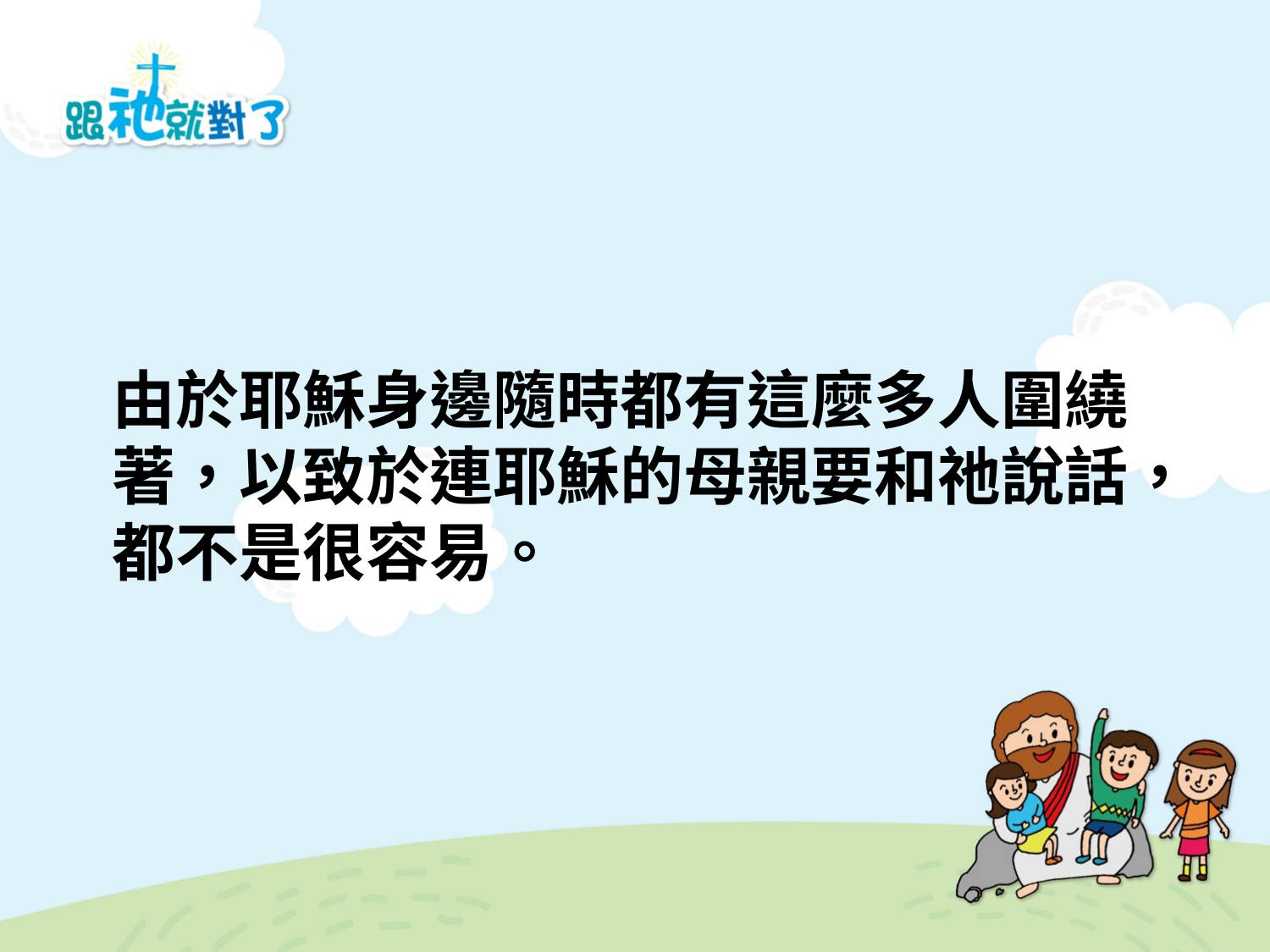

由於耶穌身邊隨時都有這麼多人圍繞著，以致於連耶穌的母親要和祂說話，都不是很容易。